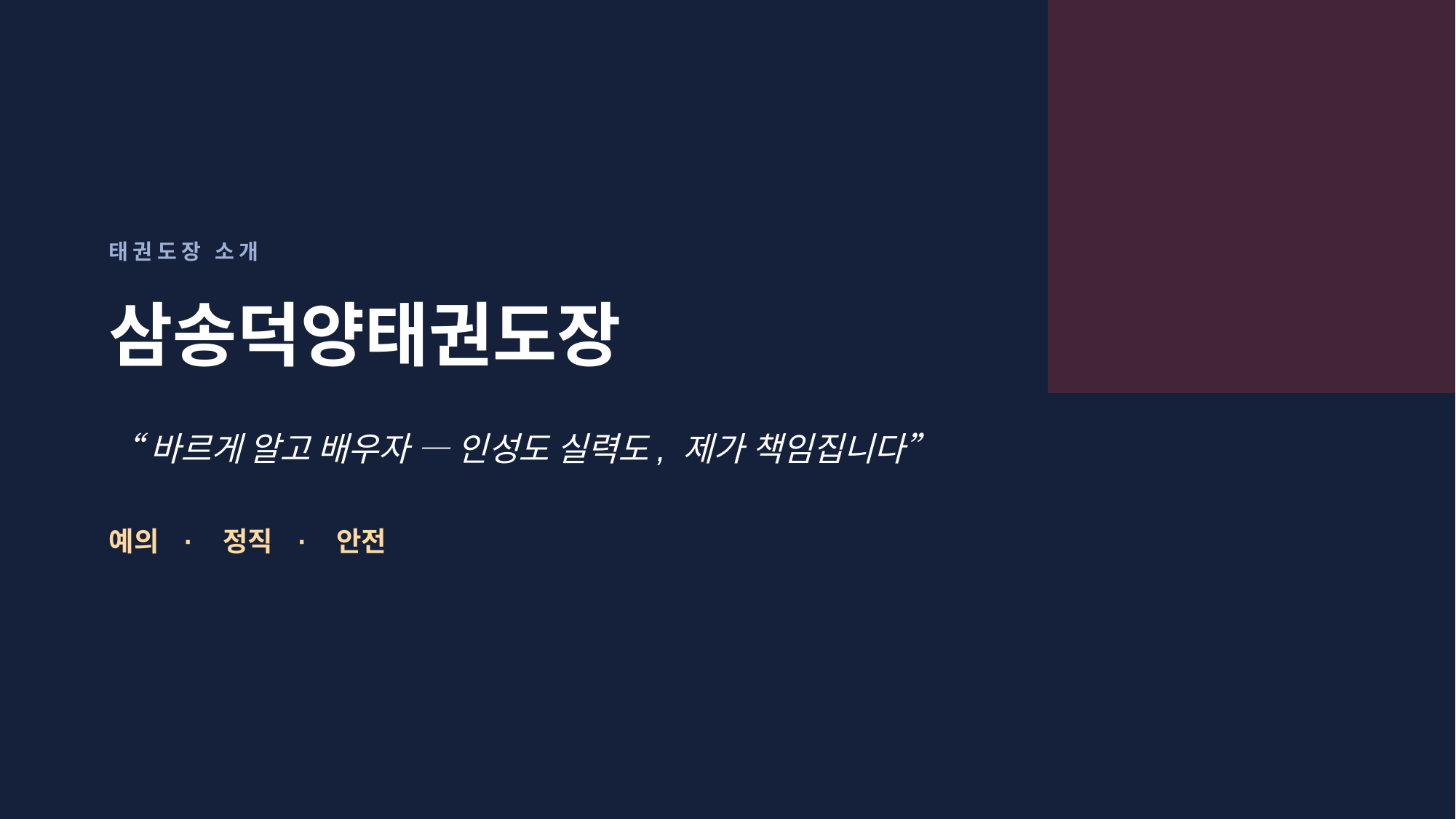

태권도장 소개
삼송덕양태권도장
“바르게 알고 배우자 — 인성도 실력도, 제가 책임집니다”
예의   ·   정직   ·   안전